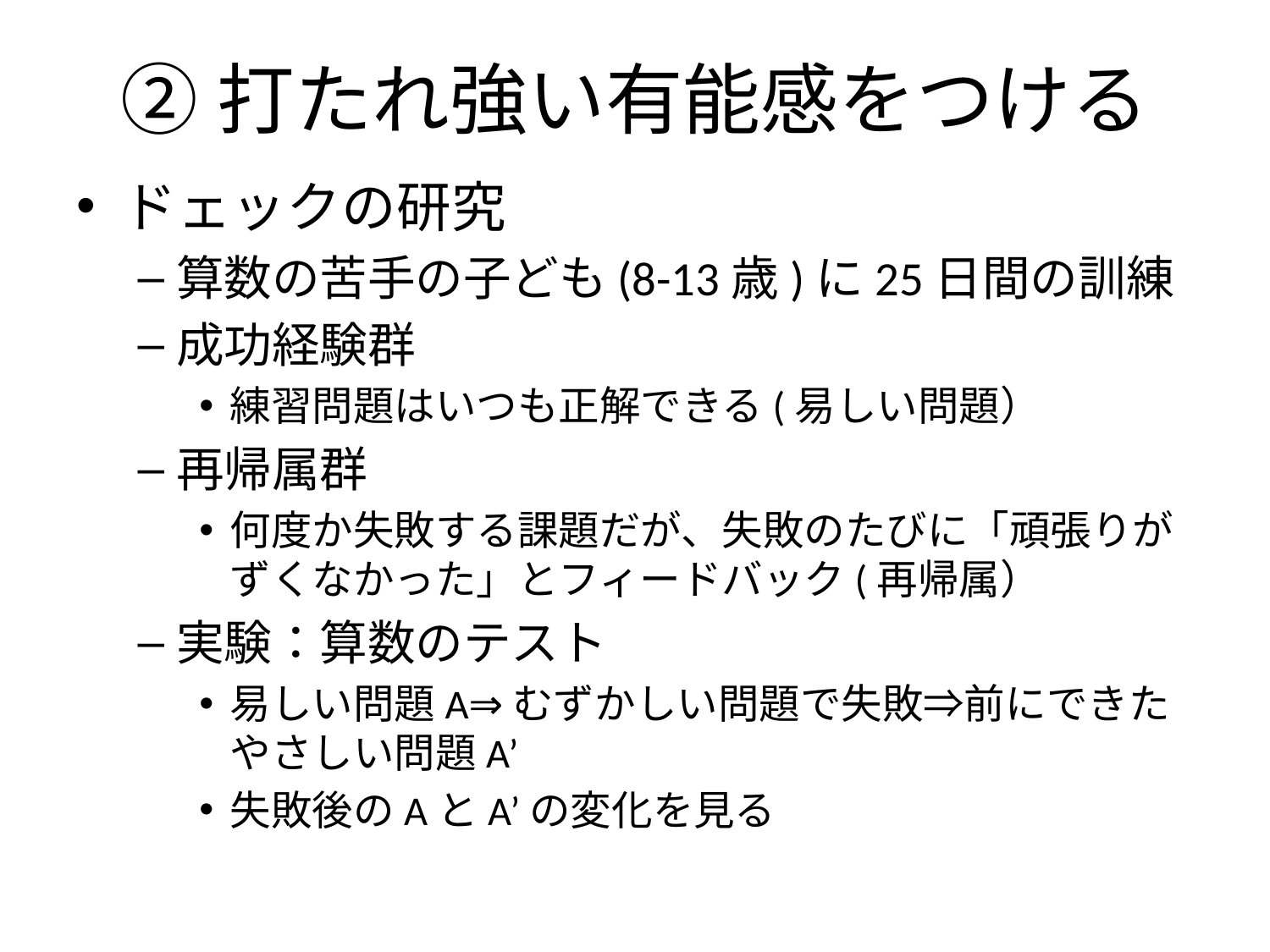

# ②打たれ強い有能感をつける
ドェックの研究
算数の苦手の子ども(8-13歳)に25日間の訓練
成功経験群
練習問題はいつも正解できる(易しい問題）
再帰属群
何度か失敗する課題だが、失敗のたびに「頑張りがずくなかった」とフィードバック(再帰属）
実験：算数のテスト
易しい問題A⇒むずかしい問題で失敗⇒前にできたやさしい問題A’
失敗後のAとA’の変化を見る